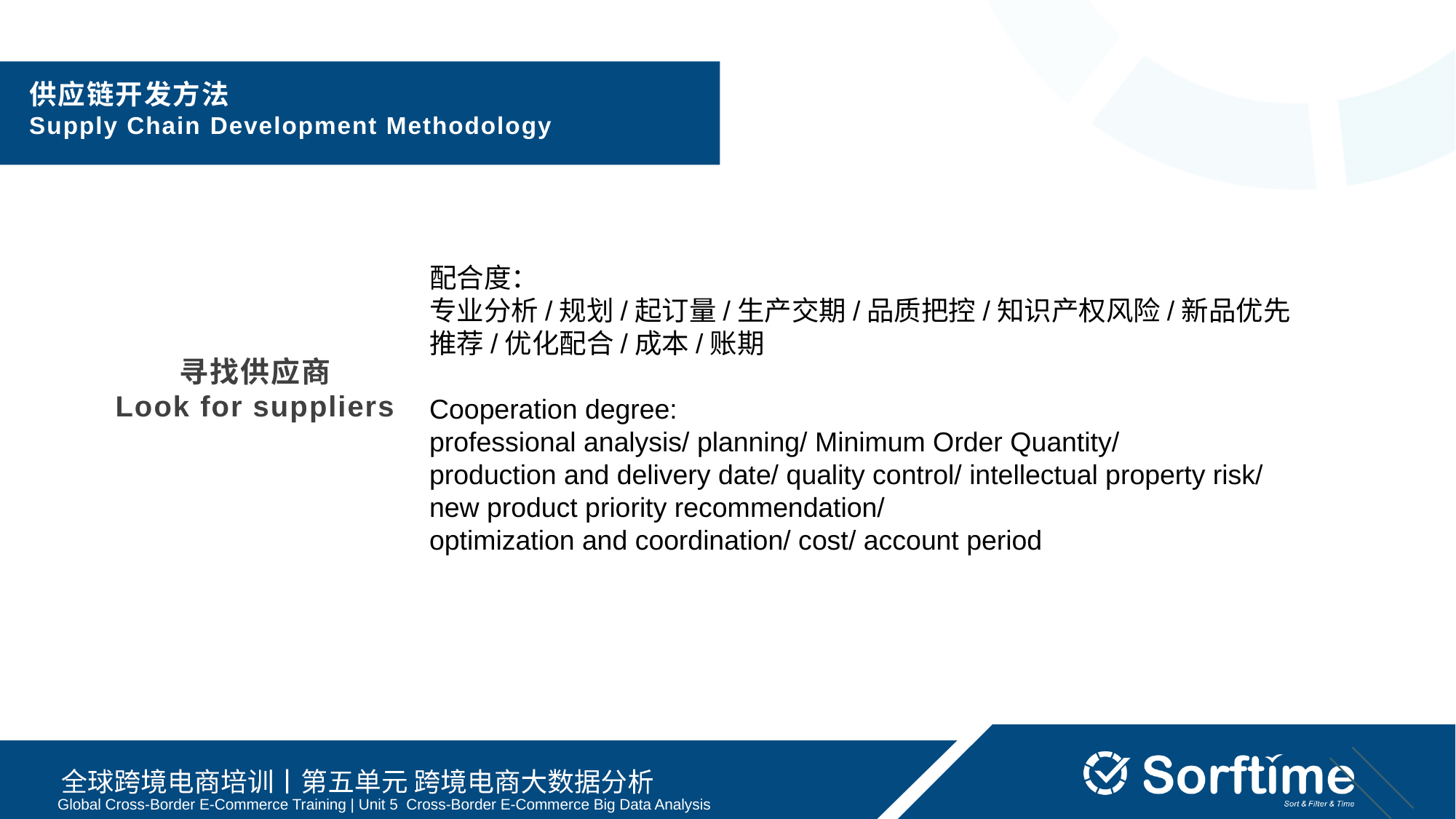

供应链开发方法
Supply Chain Development Methodology
配合度：
专业分析/规划/起订量/生产交期/品质把控/知识产权风险/新品优先推荐/优化配合/成本/账期

Cooperation degree:
professional analysis/ planning/ Minimum Order Quantity/
production and delivery date/ quality control/ intellectual property risk/
new product priority recommendation/
optimization and coordination/ cost/ account period
寻找供应商
Look for suppliers
Global Cross-Border E-Commerce Training | Unit 5  Cross-Border E-Commerce Big Data Analysis